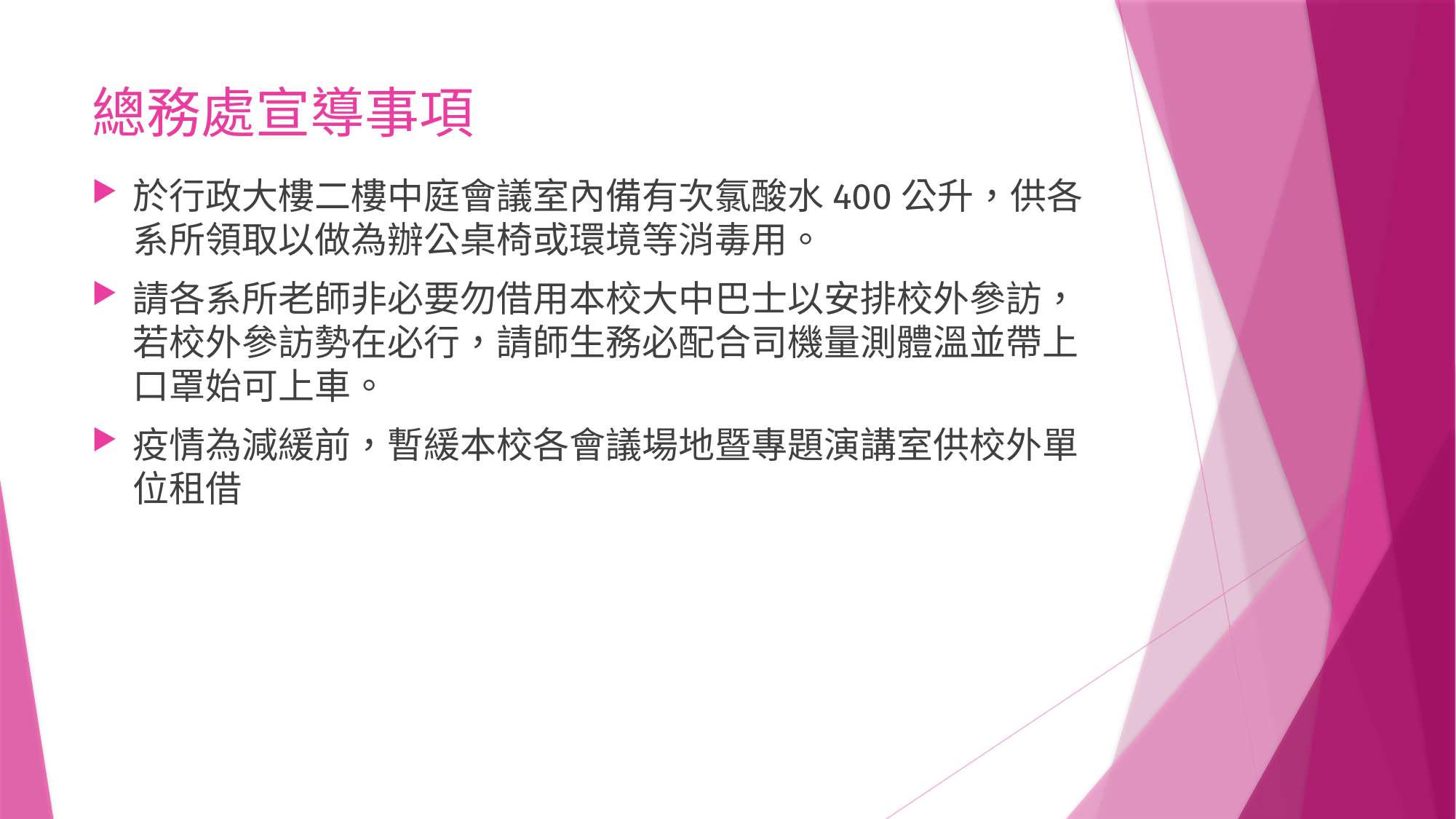

# 總務處宣導事項
於行政大樓二樓中庭會議室內備有次氯酸水400公升，供各系所領取以做為辦公桌椅或環境等消毒用。
請各系所老師非必要勿借用本校大中巴士以安排校外參訪，若校外參訪勢在必行，請師生務必配合司機量測體溫並帶上口罩始可上車。
疫情為減緩前，暫緩本校各會議場地暨專題演講室供校外單位租借